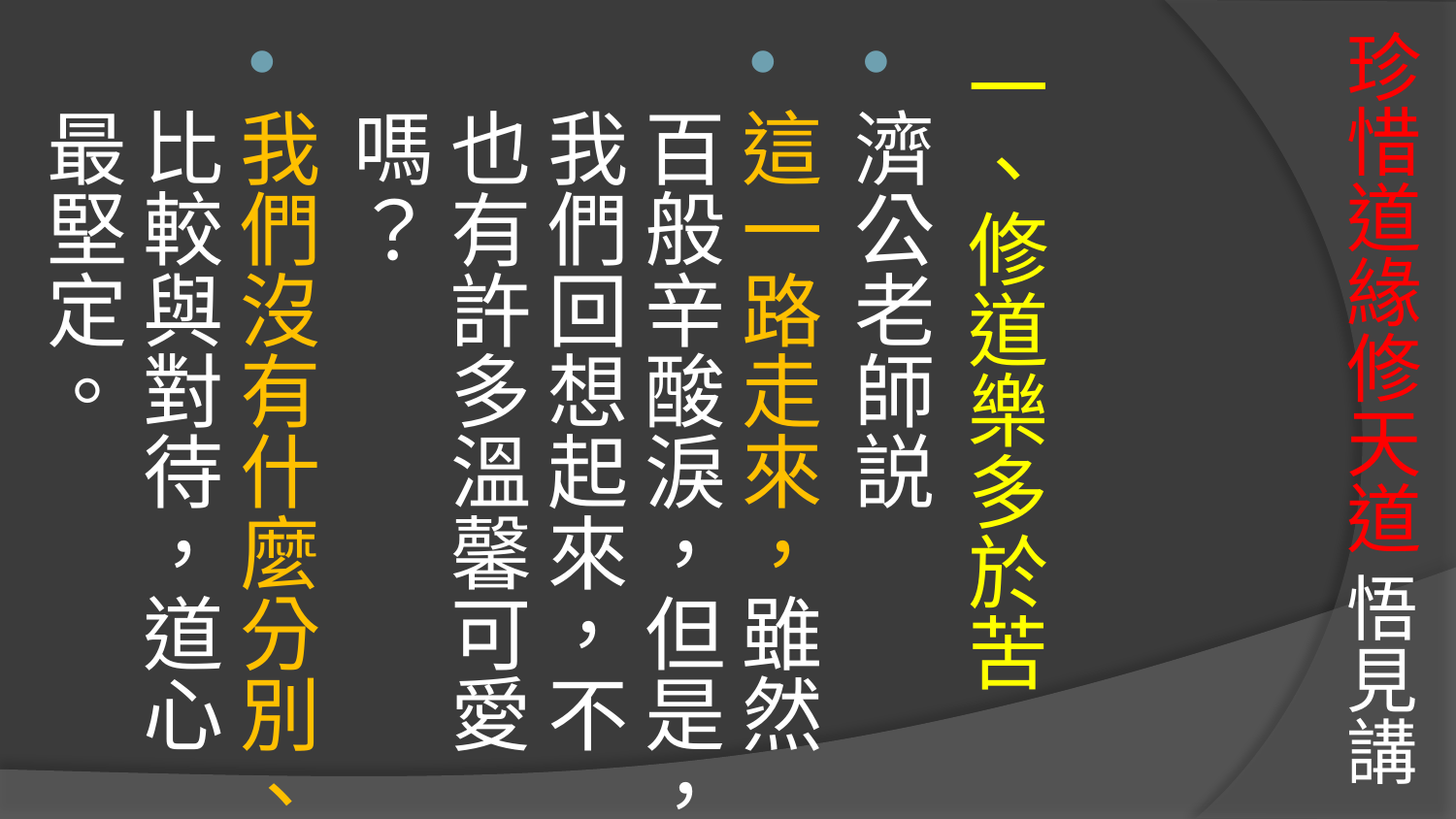

# 珍惜道緣修天道 悟見講
一、修道樂多於苦
濟公老師説
這一路走來，雖然百般辛酸淚，但是，我們回想起來，不也有許多溫馨可愛嗎？
我們沒有什麼分別、比較與對待，道心最堅定。